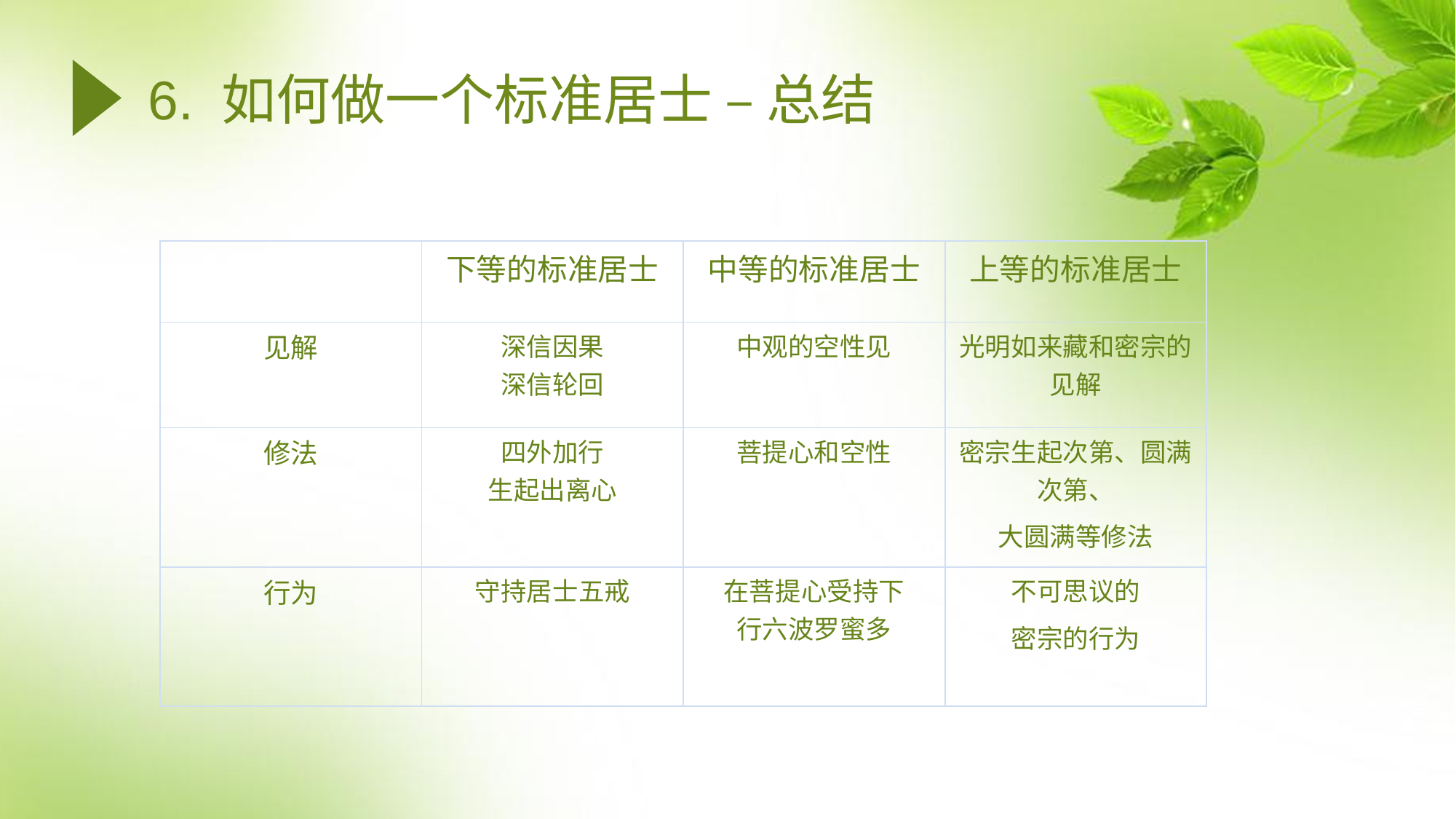

# 6. 如何做一个标准居士 – 总结

|  | 下等的标准居士 | 中等的标准居士 | 上等的标准居士 |
| --- | --- | --- | --- |
| 见解 | 深信因果 深信轮回 | 中观的空性见 | 光明如来藏和密宗的见解 |
| 修法 | 四外加行 生起出离心 | 菩提心和空性 | 密宗生起次第、圆满次第、 大圆满等修法 |
| 行为 | 守持居士五戒 | 在菩提心受持下 行六波罗蜜多 | 不可思议的 密宗的行为 |